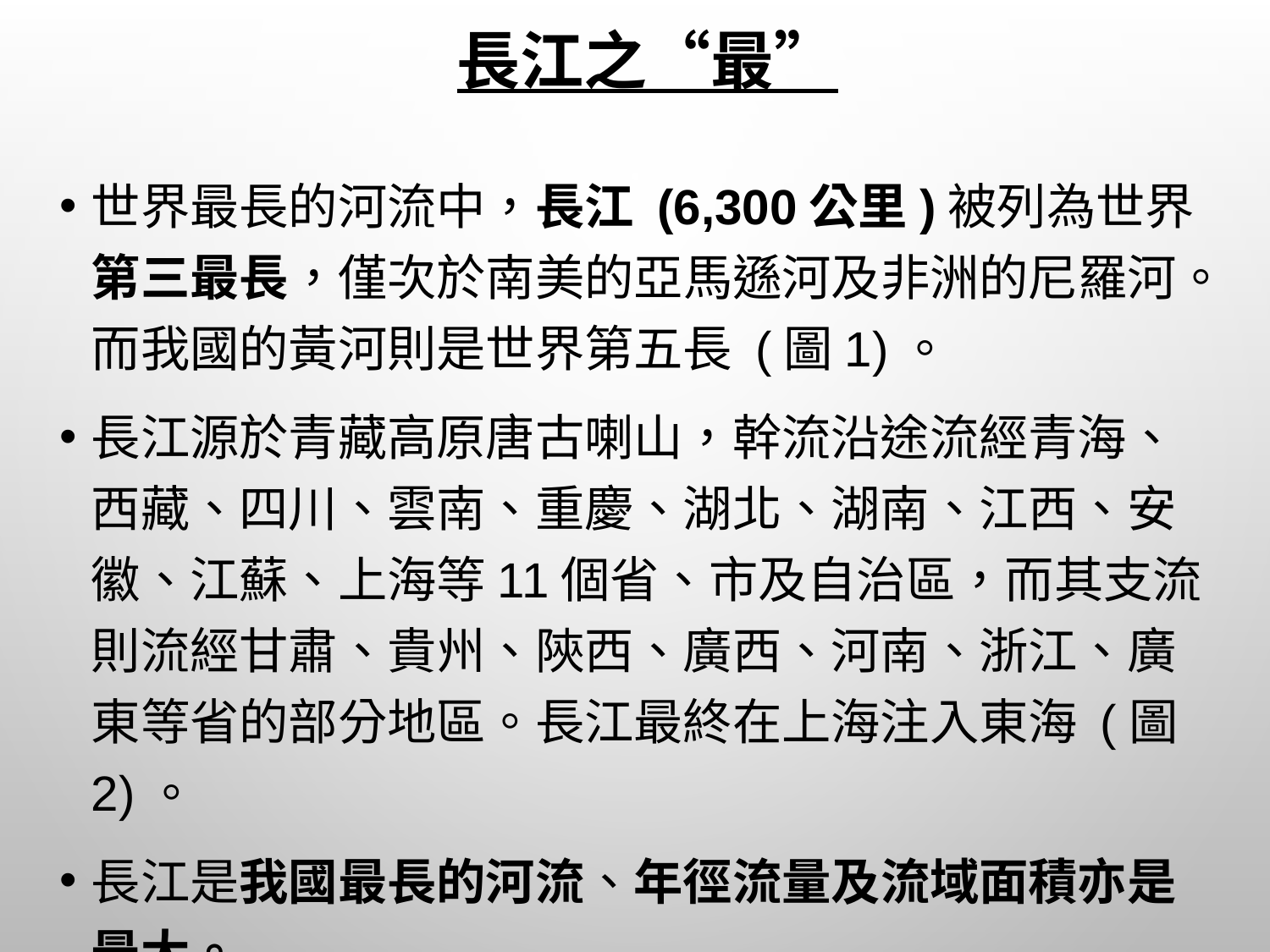

# 長江之“最”
世界最長的河流中，長江 (6,300公里)被列為世界第三最長，僅次於南美的亞馬遜河及非洲的尼羅河。而我國的黃河則是世界第五長 (圖1)。
長江源於青藏高原唐古喇山，幹流沿途流經青海、西藏、四川、雲南、重慶、湖北、湖南、江西、安徽、江蘇、上海等11個省、市及自治區，而其支流則流經甘肅、貴州、陝西、廣西、河南、浙江、廣東等省的部分地區。長江最終在上海注入東海 (圖2)。
長江是我國最長的河流、年徑流量及流域面積亦是最大。